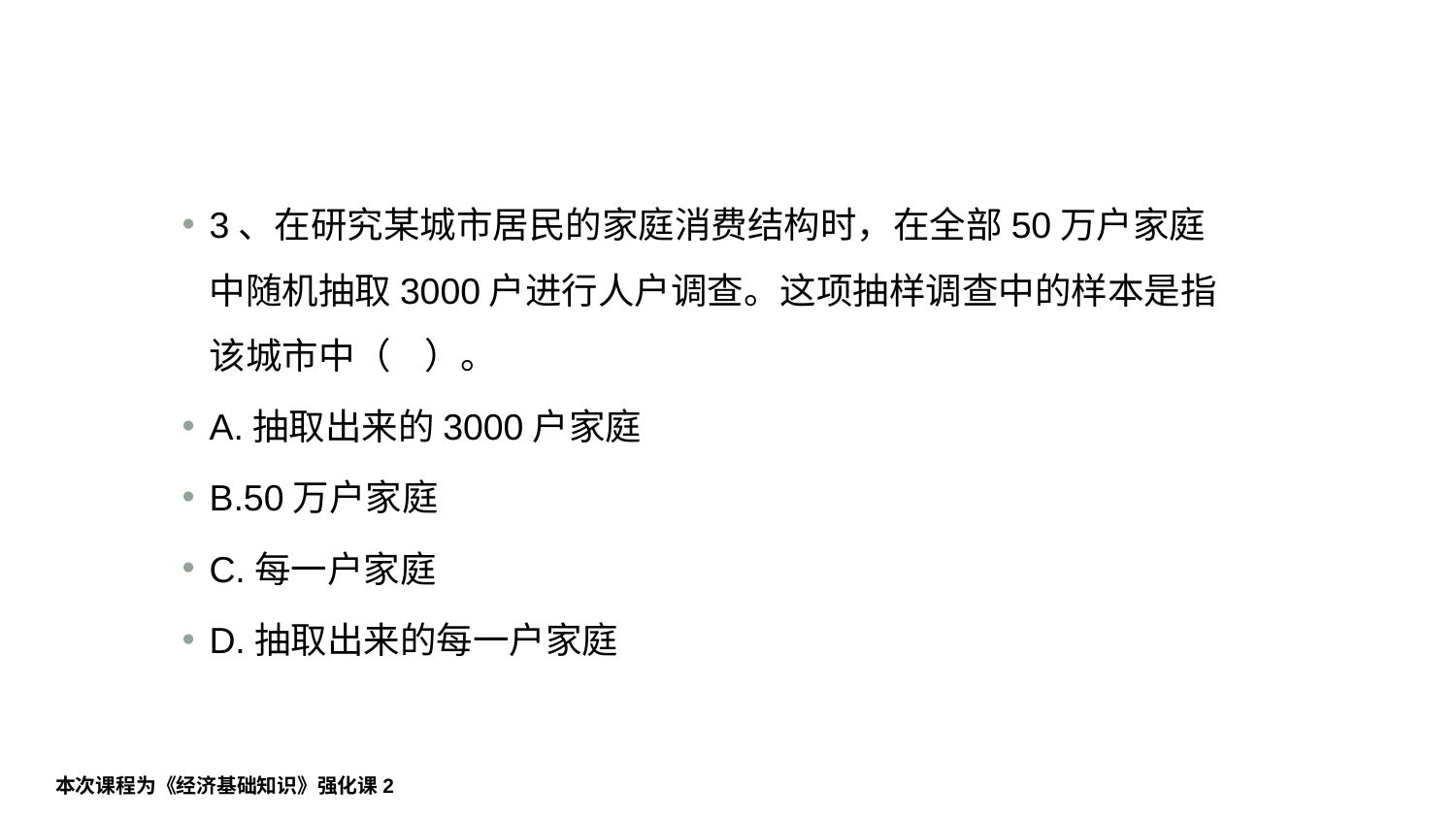

#
3、在研究某城市居民的家庭消费结构时，在全部50万户家庭中随机抽取3000户进行人户调查。这项抽样调查中的样本是指该城市中（    ）。
A.抽取出来的3000户家庭
B.50万户家庭
C.每一户家庭
D.抽取出来的每一户家庭